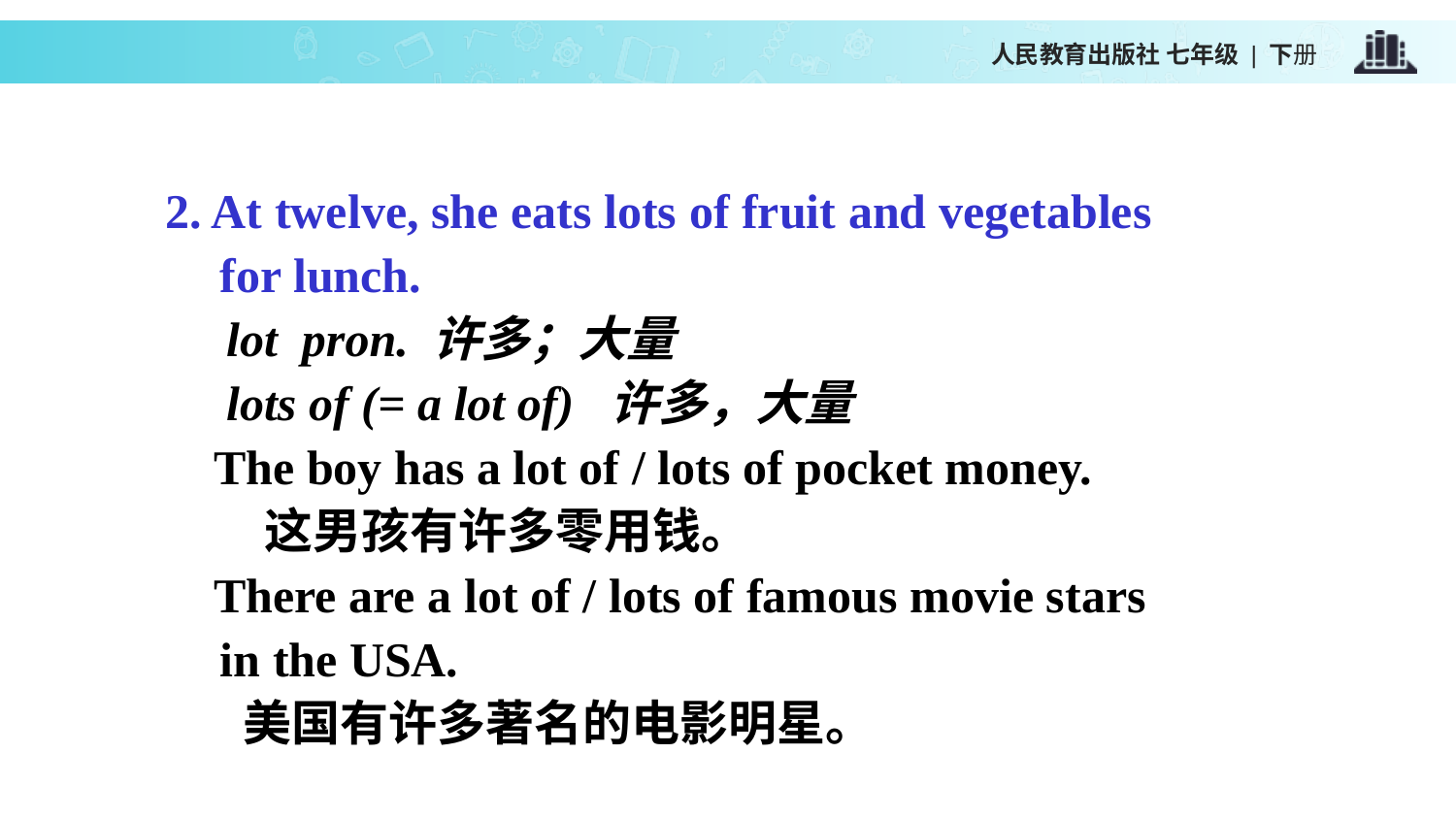

2. At twelve, she eats lots of fruit and vegetables for lunch.
     lot  pron. 许多；大量
     lots of (= a lot of)  许多，大量
    The boy has a lot of / lots of pocket money.
        这男孩有许多零用钱。
    There are a lot of / lots of famous movie stars in the USA.
      美国有许多著名的电影明星。